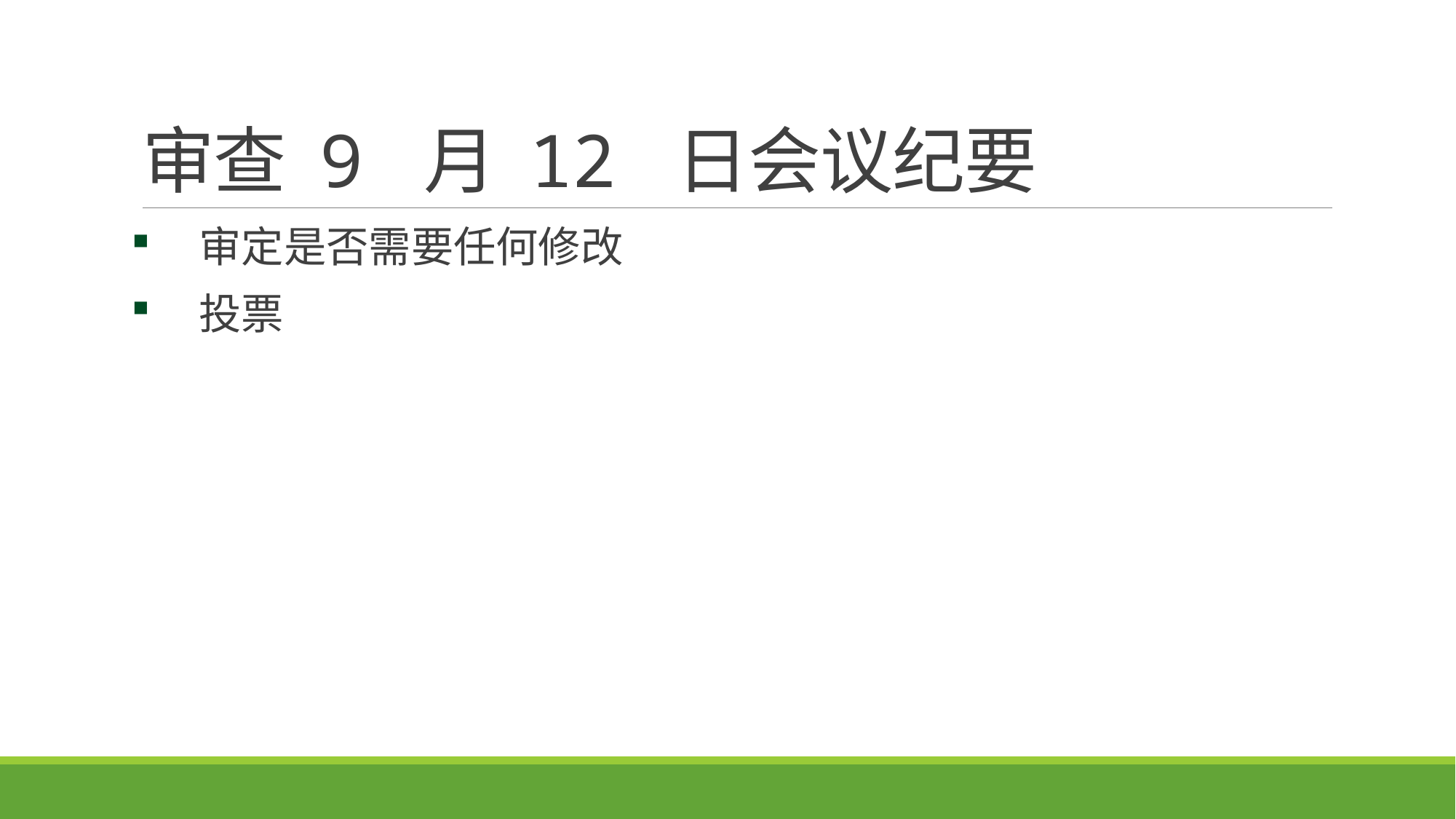

# 审查 9 月 12 日会议纪要
审定是否需要任何修改
投票